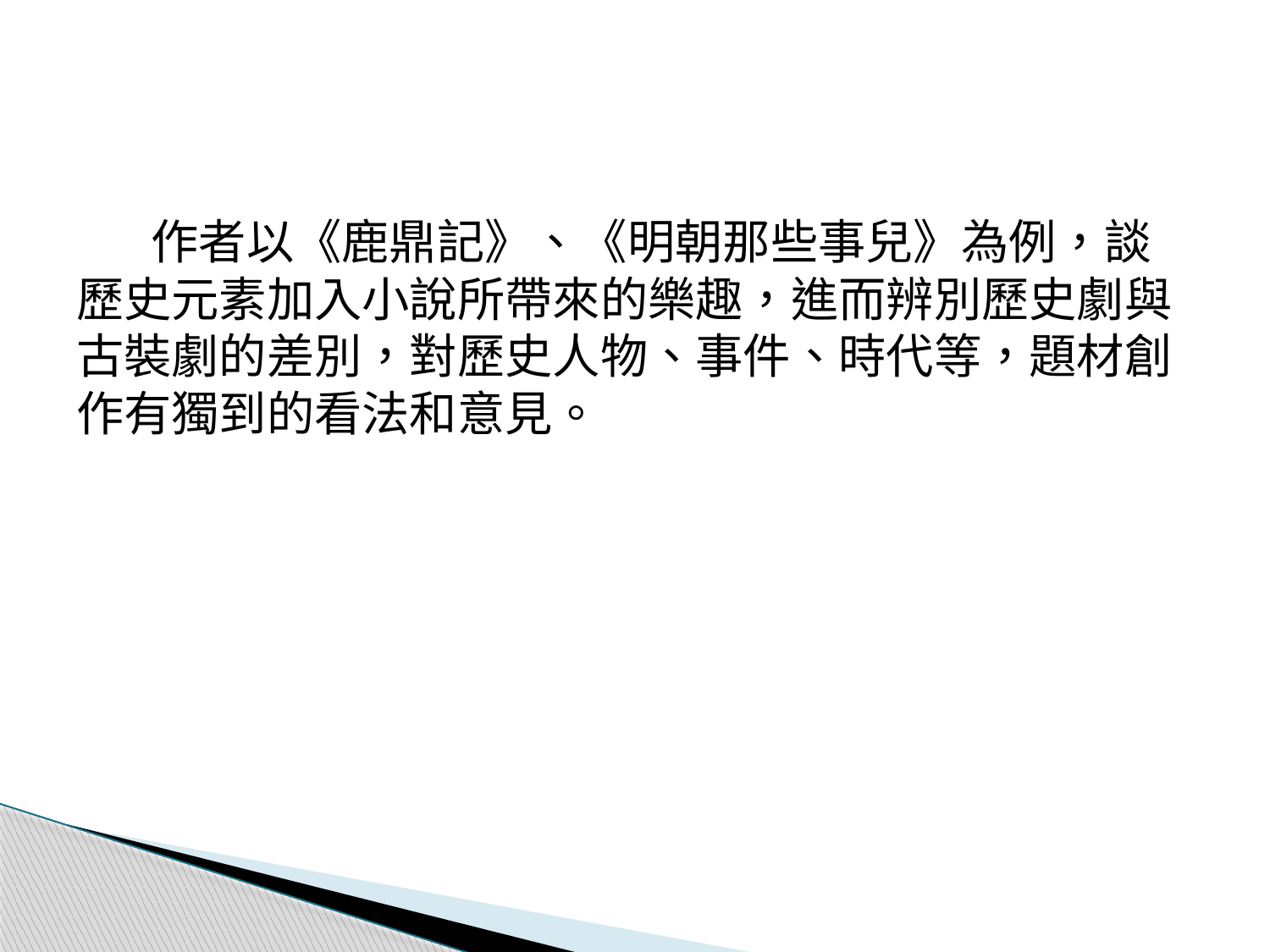

#
      作者以《鹿鼎記》、《明朝那些事兒》為例，談歷史元素加入小說所帶來的樂趣，進而辨別歷史劇與古裝劇的差別，對歷史人物、事件、時代等，題材創作有獨到的看法和意見。